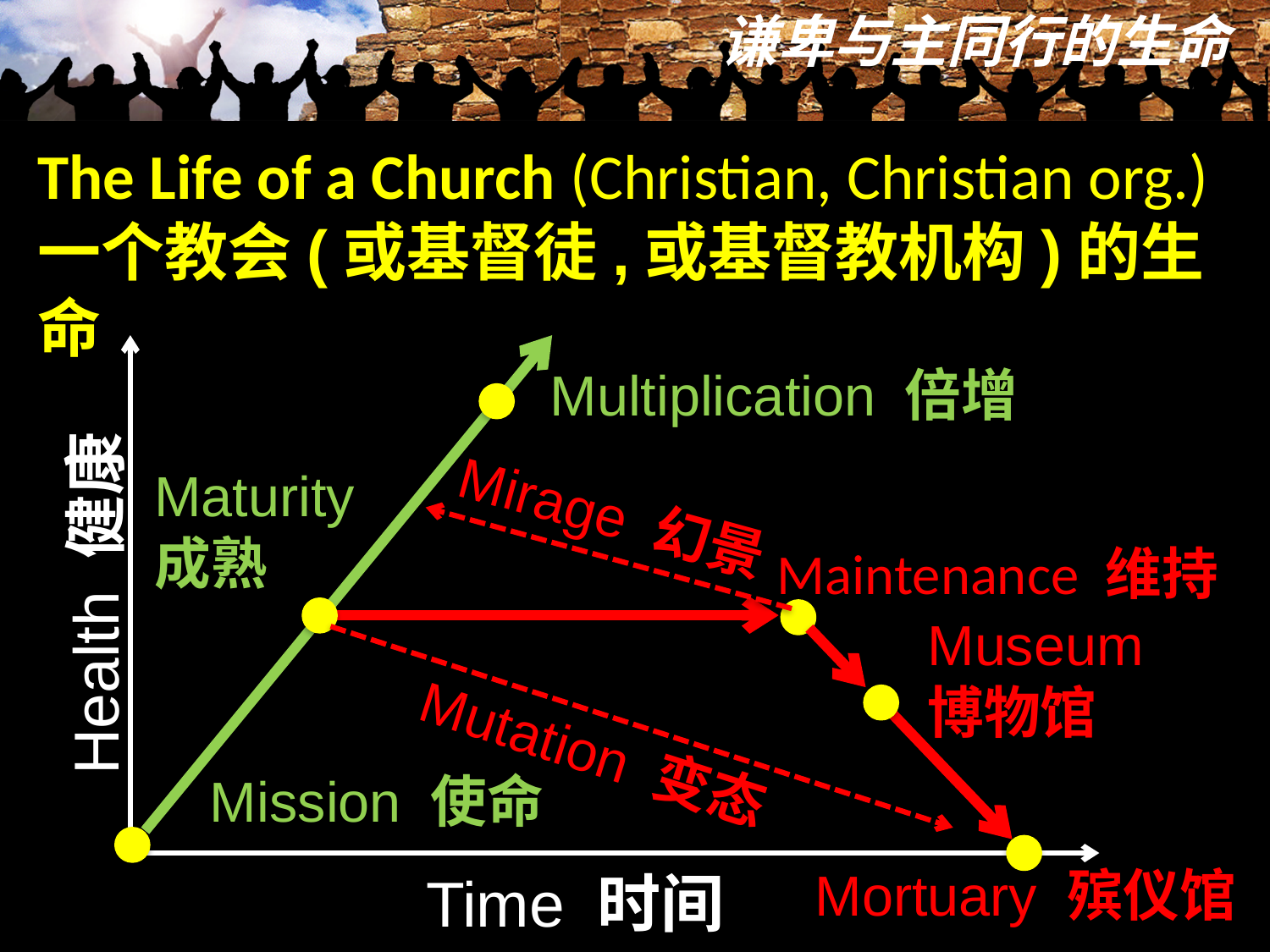

The Life of a Church (Christian, Christian org.)
一个教会(或基督徒,或基督教机构)的生命
Multiplication 倍增

Maturity
成熟
Mirage 幻景
Health 健康
Maintenance 维持

Museum
博物馆

Mutation 变态
Mission 使命

Mortuary 殡仪馆
Time 时间